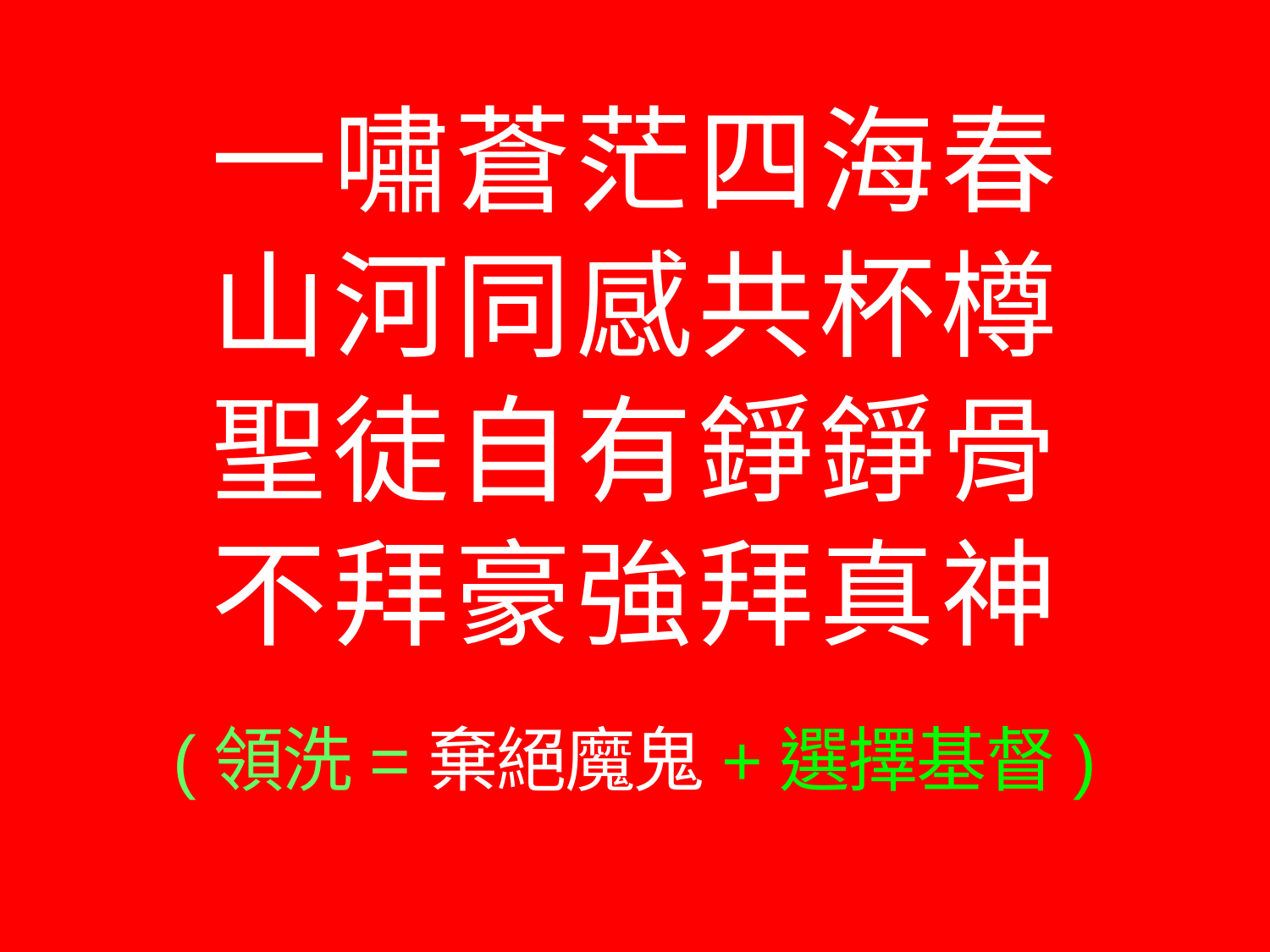

一嘯蒼茫四海春
山河同感共杯樽
聖徒自有錚錚骨
不拜豪強拜真神
(領洗=棄絕魔鬼+選擇基督)